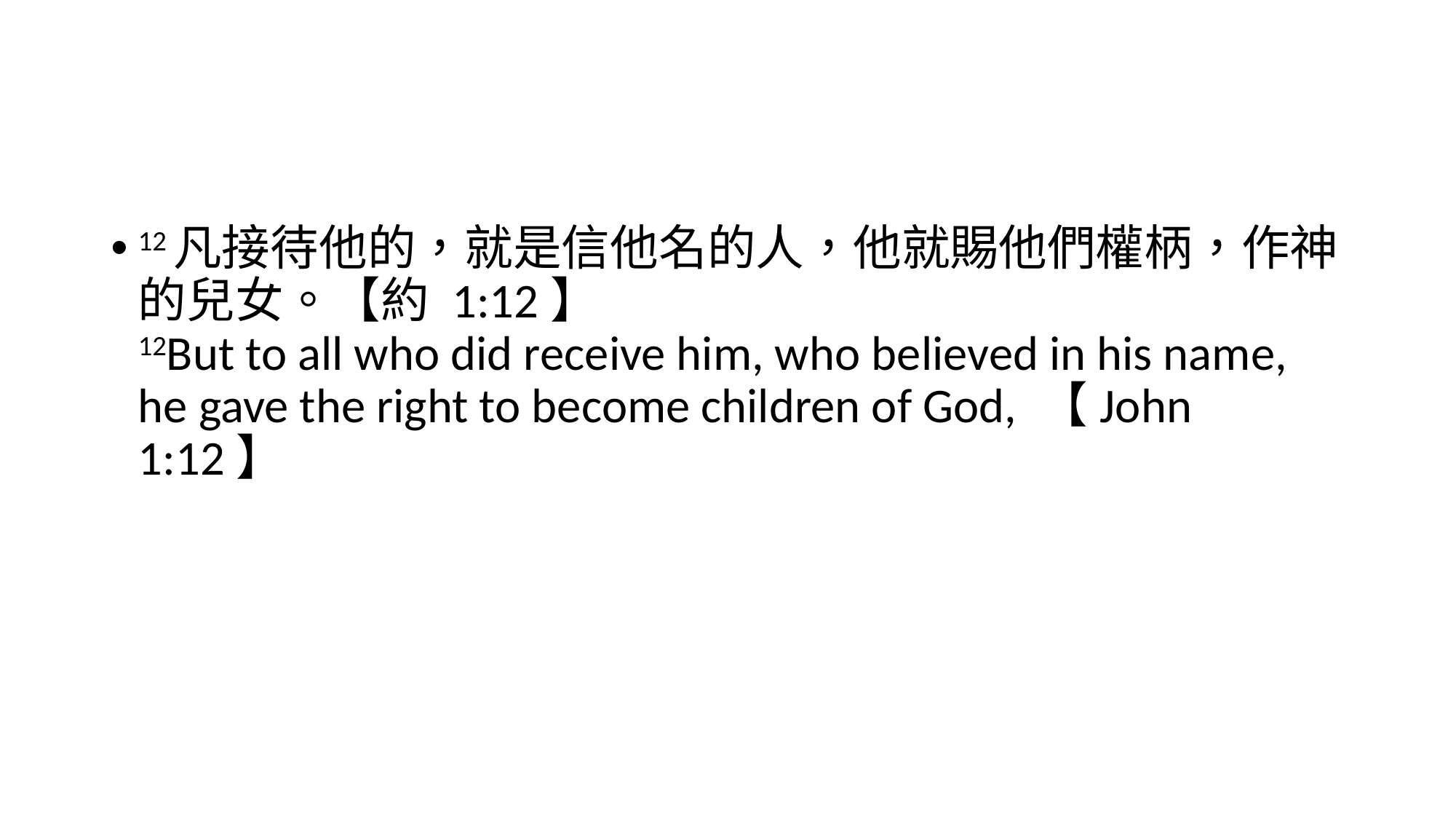

#
12凡接待他的，就是信他名的人，他就賜他們權柄，作神的兒女。【約 1:12】
12But to all who did receive him, who believed in his name, he gave the right to become children of God, 【John 1:12】